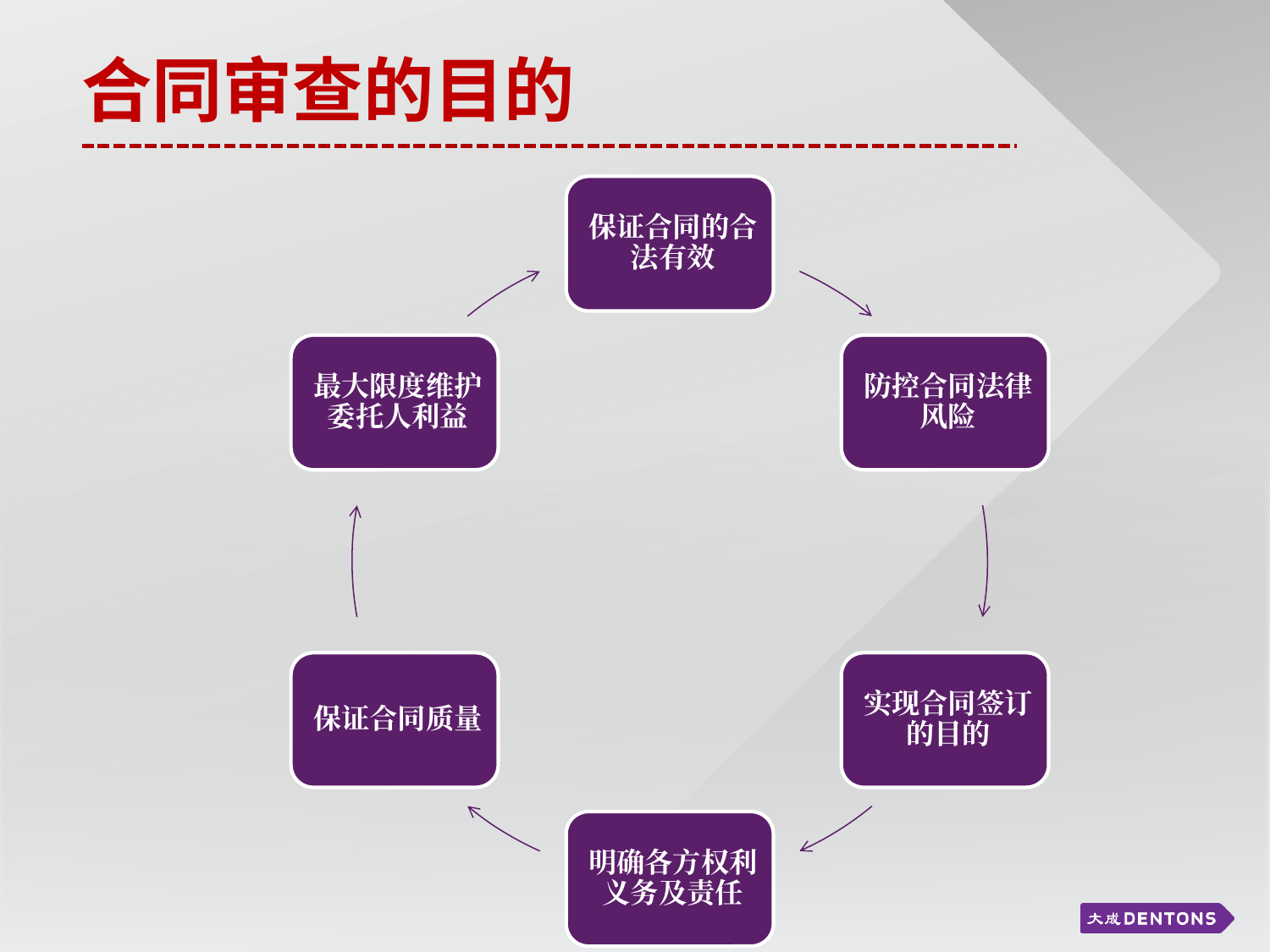

合同审查的目的
保证合同的合法有效
防控合同法律风险
实现合同签订的目的
明确各方权利义务及责任
保证合同质量
最大限度维护委托人利益